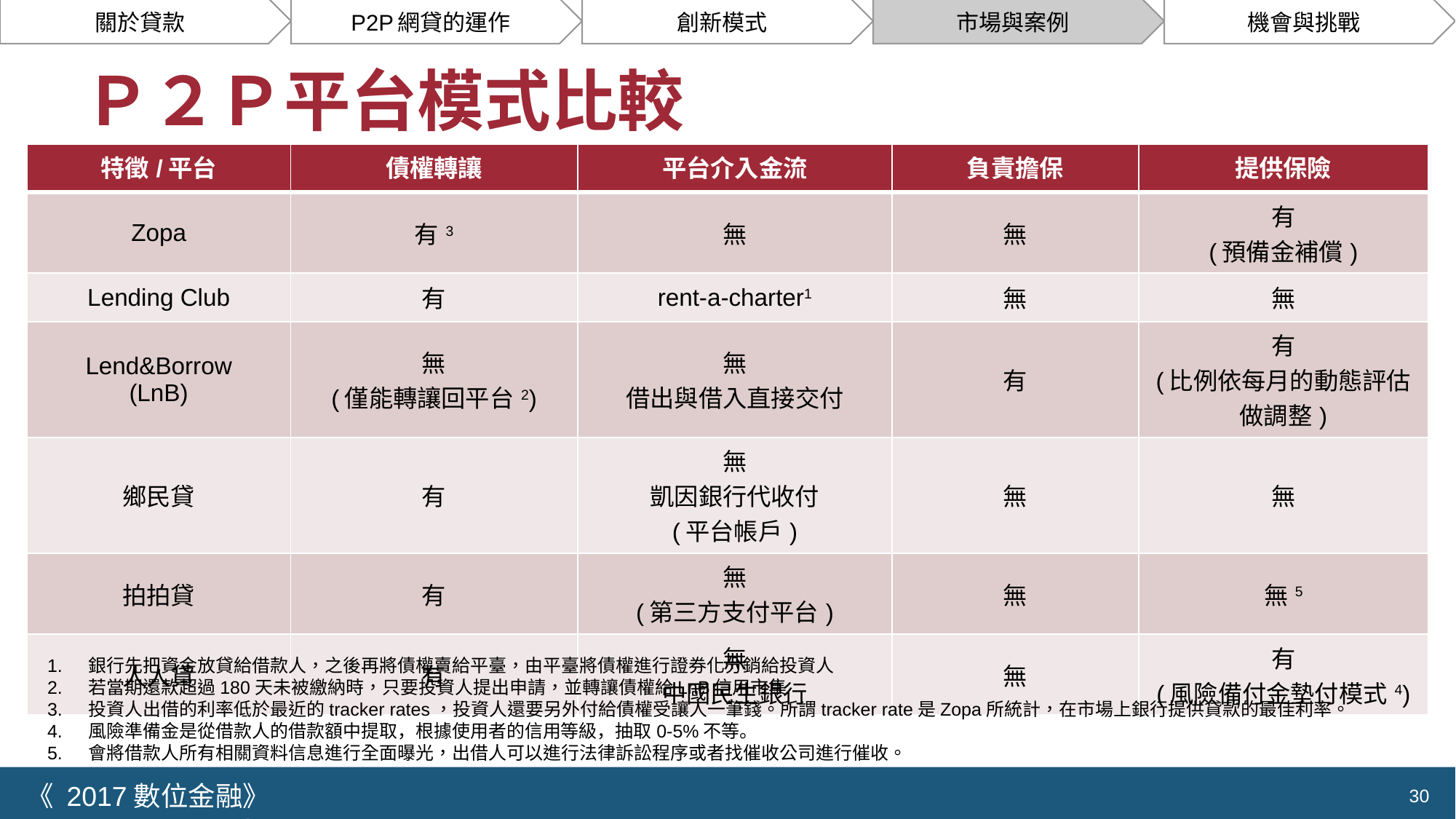

P2P網貸的運作
創新模式
市場與案例
機會與挑戰
關於貸款
# Ｐ２Ｐ平台模式比較
| 特徵/平台 | 債權轉讓 | 平台介入金流 | 負責擔保 | 提供保險 |
| --- | --- | --- | --- | --- |
| Zopa | 有3 | 無 | 無 | 有 (預備金補償) |
| Lending Club | 有 | rent-a-charter1 | 無 | 無 |
| Lend&Borrow (LnB) | 無 (僅能轉讓回平台2) | 無 借出與借入直接交付 | 有 | 有 (比例依每月的動態評估做調整) |
| 鄉民貸 | 有 | 無 凱因銀行代收付 (平台帳戶) | 無 | 無 |
| 拍拍貸 | 有 | 無 (第三方支付平台) | 無 | 無5 |
| 人人貸 | 有 | 無 中國民生銀行 | 無 | 有 (風險備付金墊付模式4) |
銀行先把資金放貸給借款人，之後再將債權賣給平臺，由平臺將債權進行證券化分銷給投資人
若當期還款超過180天未被繳納時，只要投資人提出申請，並轉讓債權給LnB信用市集
投資人出借的利率低於最近的tracker rates，投資人還要另外付給債權受讓人一筆錢。所謂tracker rate是Zopa所統計，在市場上銀行提供貸款的最佳利率。
風險準備金是從借款人的借款額中提取，根據使用者的信用等級，抽取0-5%不等。
會將借款人所有相關資料信息進行全面曝光，出借人可以進行法律訴訟程序或者找催收公司進行催收。
《 2017數位金融》                                                                                                                                             	NCTU.IIM.IEBI Lab
30